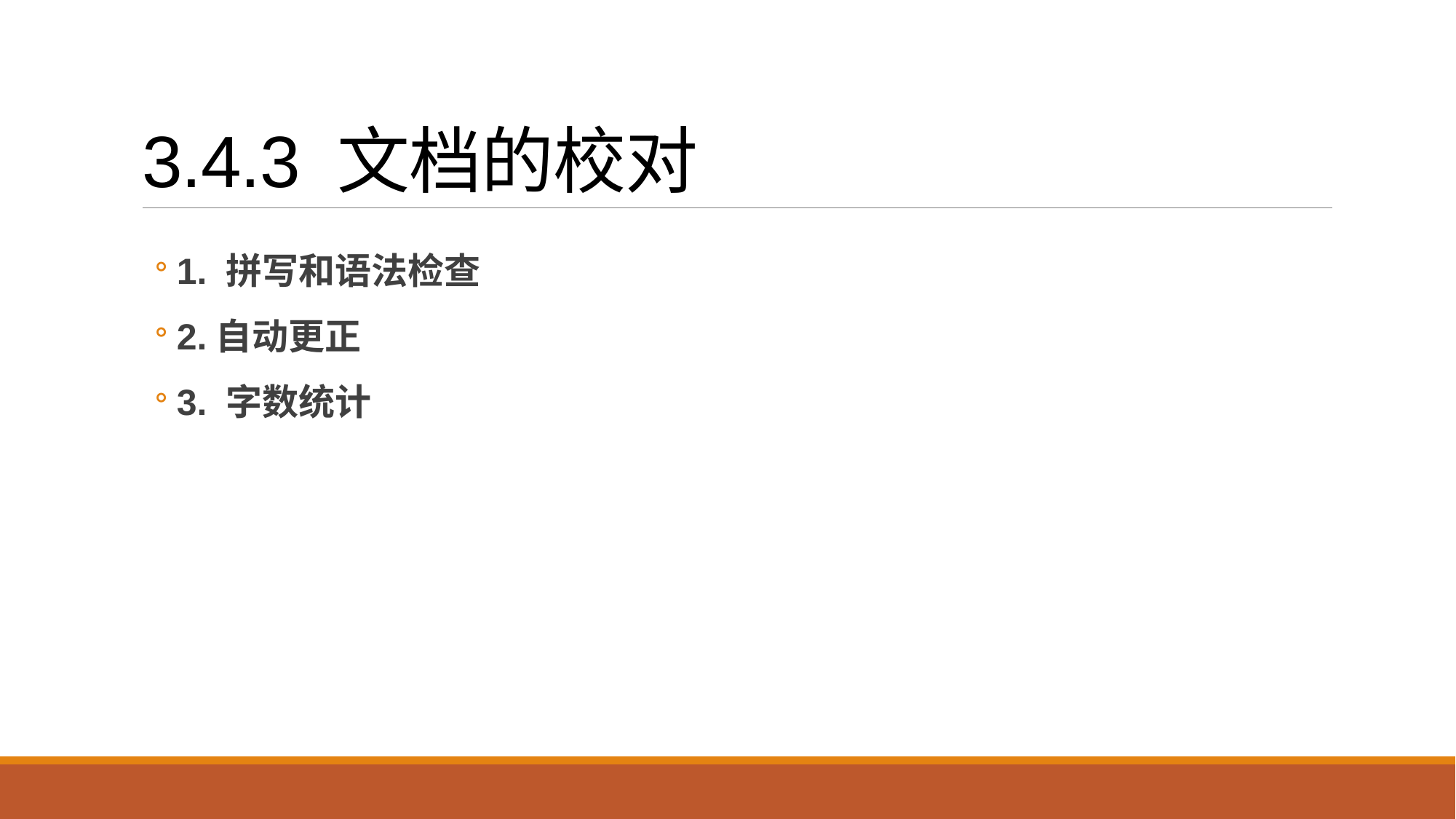

# 3.4.3 文档的校对
1. 拼写和语法检查
2.自动更正
3. 字数统计